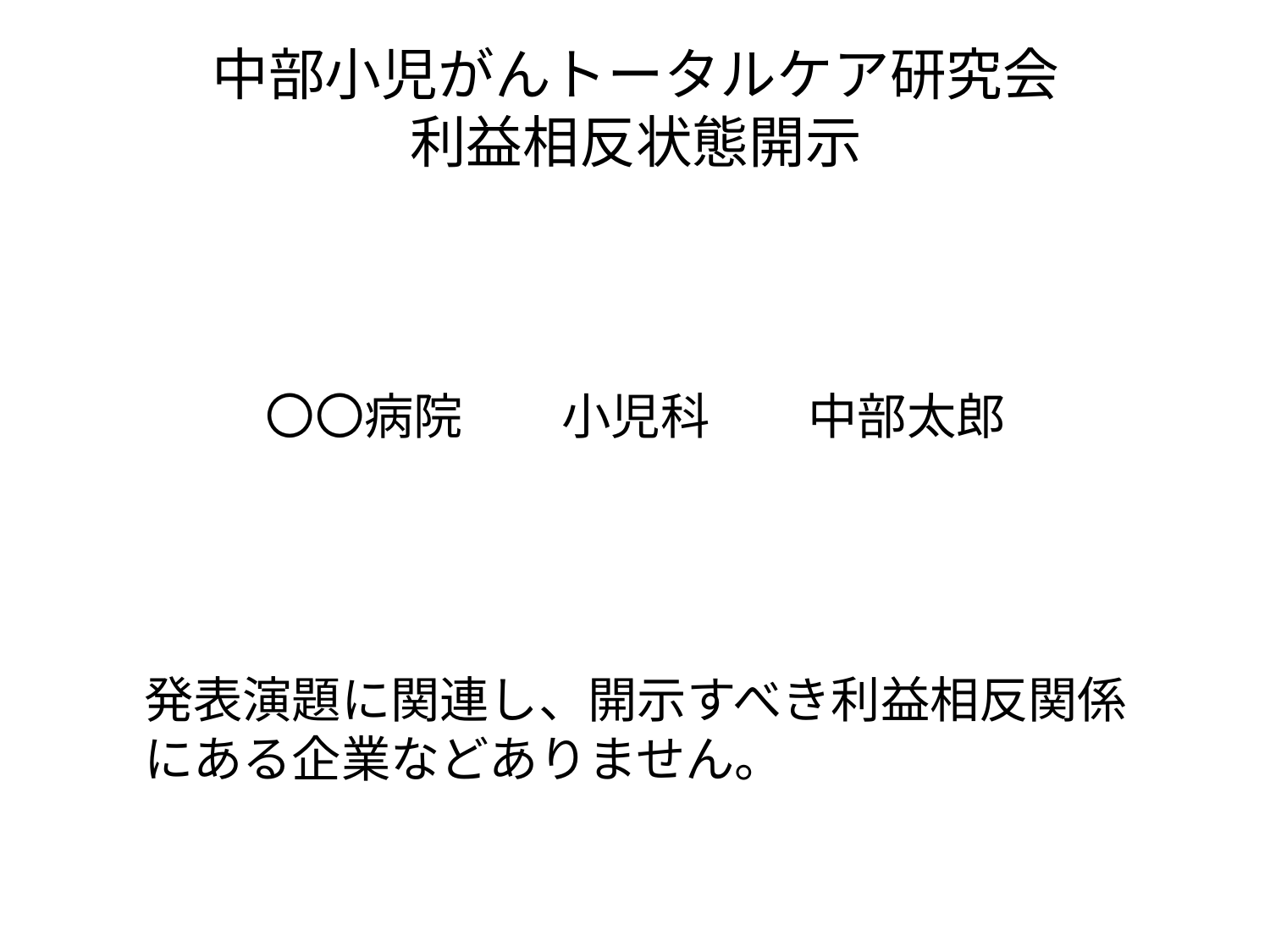

中部小児がんトータルケア研究会
利益相反状態開示
〇〇病院　　小児科　　中部太郎
発表演題に関連し、開示すべき利益相反関係
にある企業などありません。